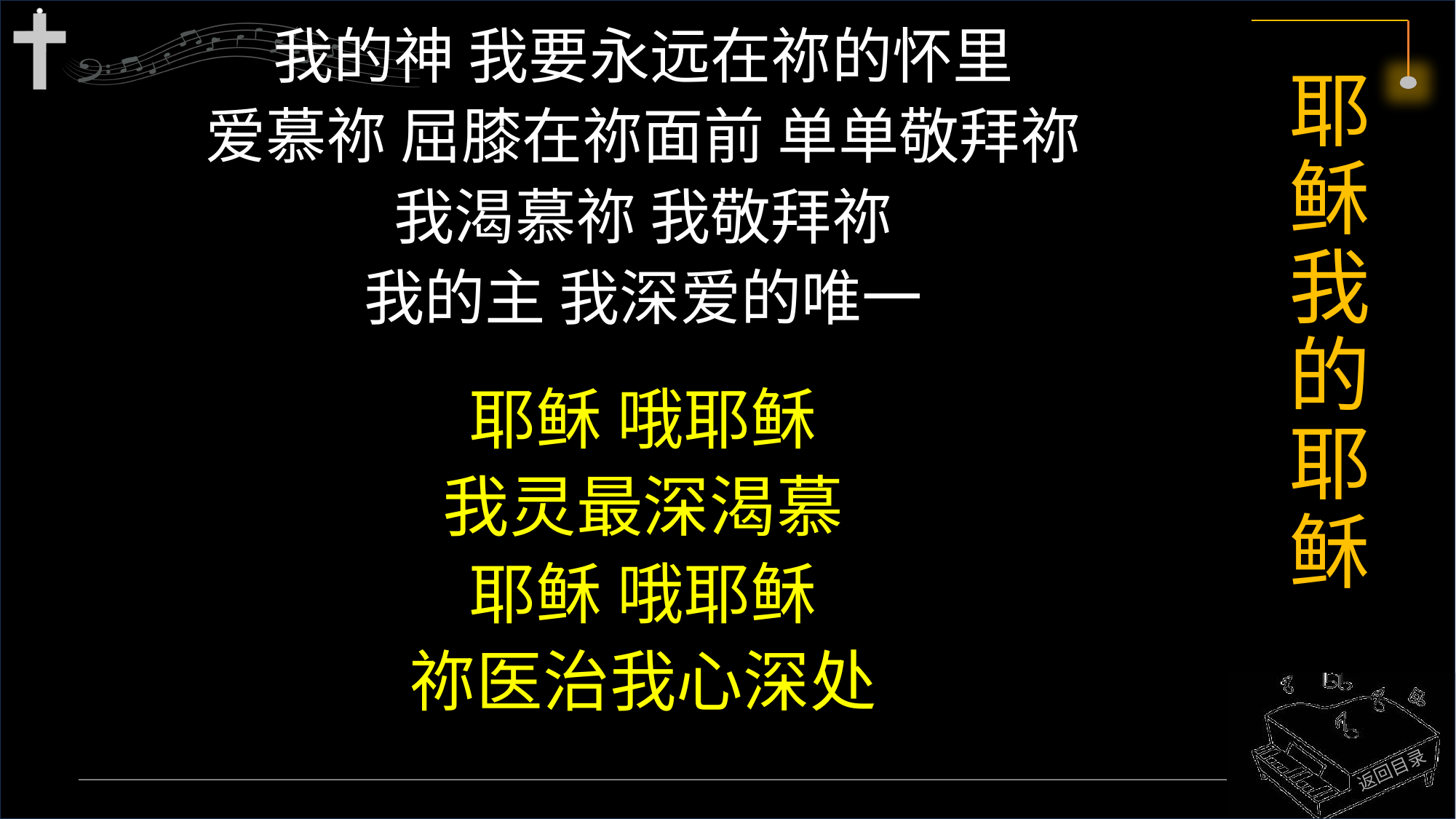

我的神 我要永远在祢的怀里
爱慕祢 屈膝在祢面前 单单敬拜祢
我渴慕祢 我敬拜祢
我的主 我深爱的唯一

耶稣 哦耶稣
我灵最深渴慕
耶稣 哦耶稣
祢医治我心深处
# 耶稣我的耶稣